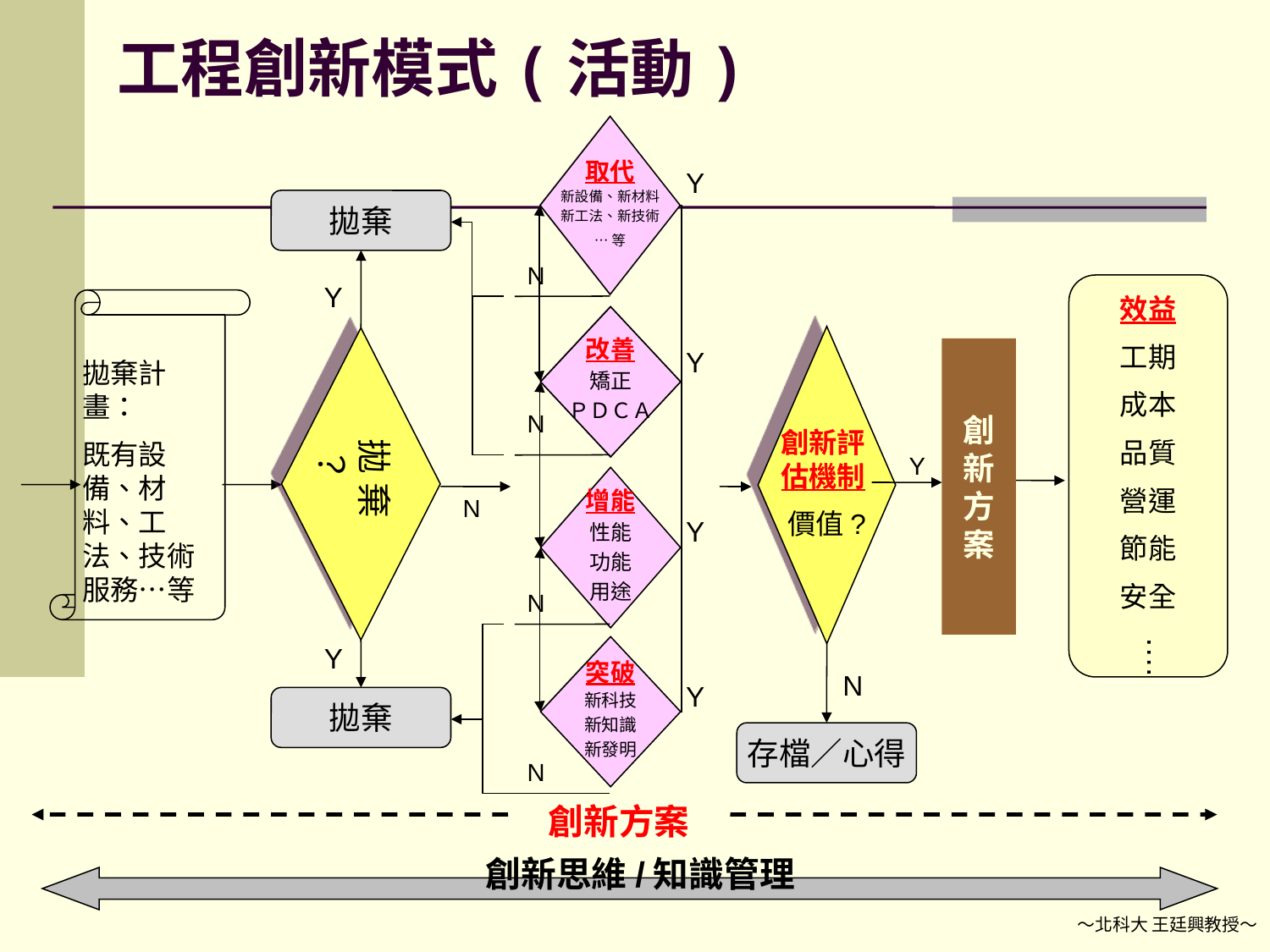

# 工程創新模式(活動)
取代
新設備、新材料
新工法、新技術
…等
Y
拋棄

N
Y
效益
工期
成本
品質
營運
節能
安全

改善
矯正
ＰＤＣＡ

Y
創
新
方
案
拋棄計畫：
既有設備、材料、工法、技術服務…等
N
創新評估機制
價值?
拋 棄 ？
Y

增能
性能
功能
用途

N

Y
N

….
Y
突破
新科技
新知識
新發明
N
Y
拋棄

存檔／心得
N
創新方案

創新思維/知識管理

～北科大 王廷興教授～